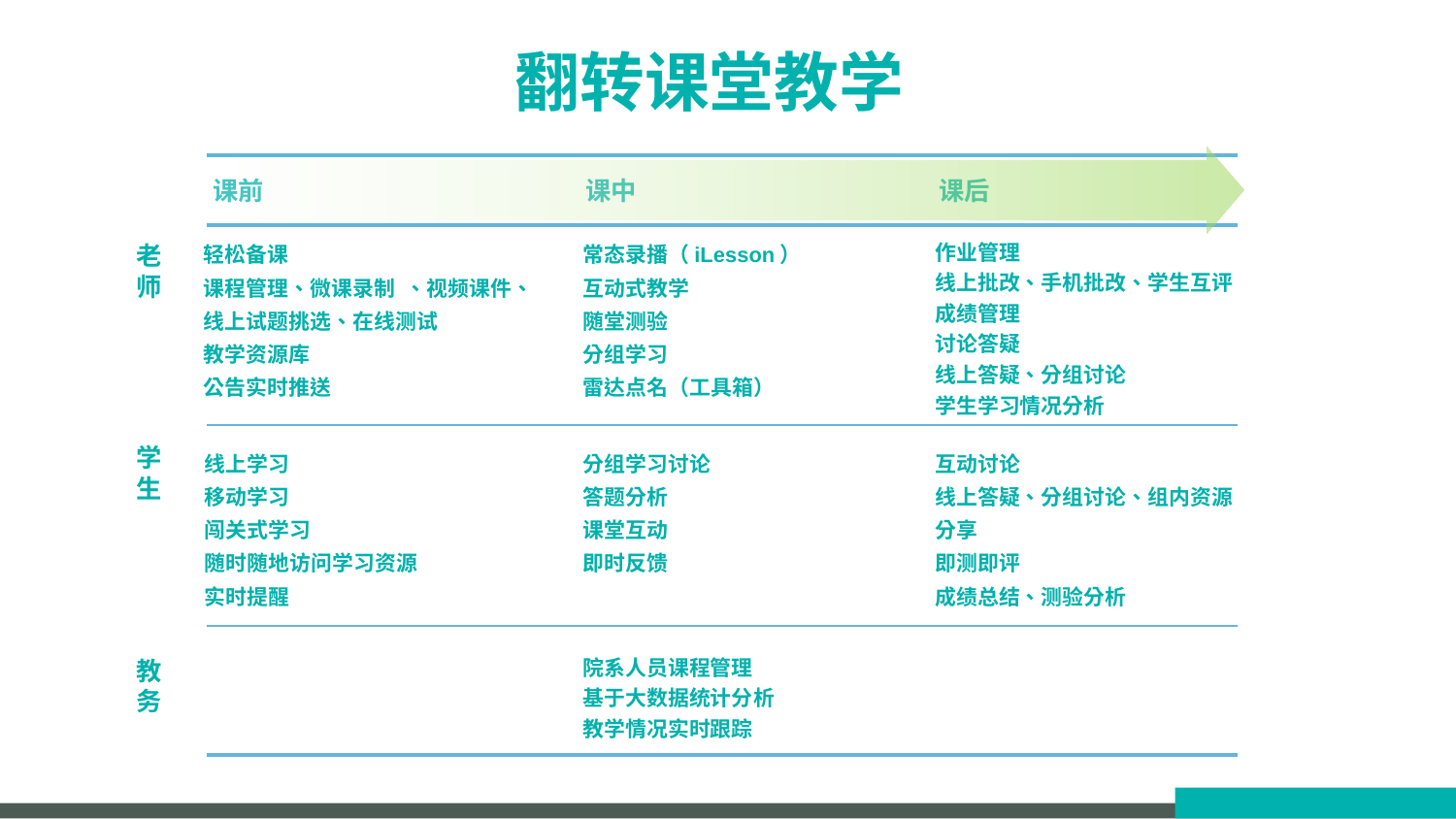

翻转课堂教学

课前
课中
课后

轻松备课
课程管理、微课录制  、视频课件、线上试题挑选、在线测试
教学资源库
公告实时推送
常态录播（iLesson）
互动式教学
随堂测验
分组学习
雷达点名（工具箱）
作业管理
线上批改、手机批改、学生互评
成绩管理
讨论答疑
线上答疑、分组讨论
学生学习情况分析
老师

学生
线上学习
移动学习
闯关式学习
随时随地访问学习资源
实时提醒
分组学习讨论
答题分析
课堂互动
即时反馈
互动讨论
线上答疑、分组讨论、组内资源分享
即测即评
成绩总结、测验分析

院系人员课程管理
基于大数据统计分析
教学情况实时跟踪
教务